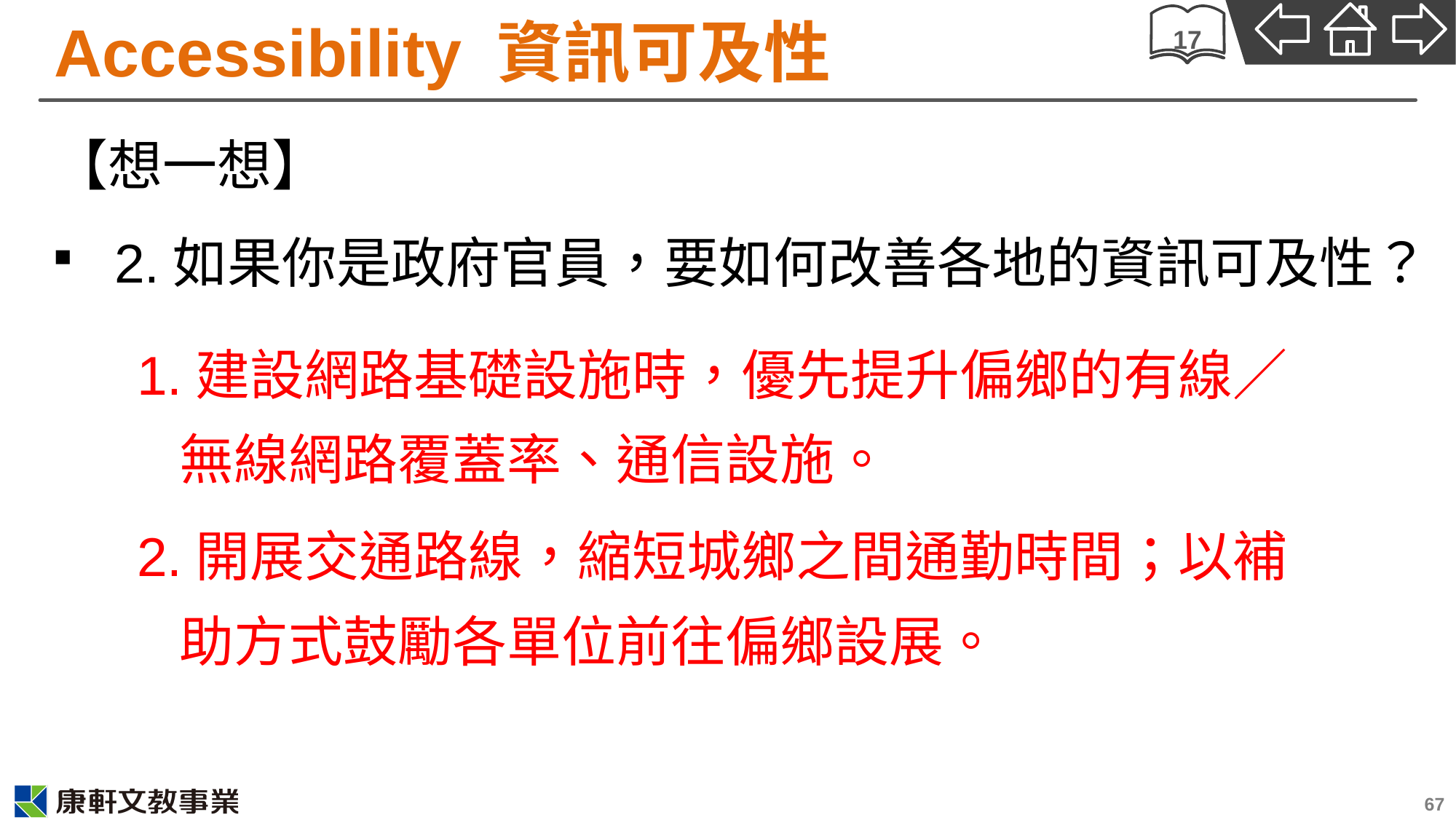

# Accessibility 資訊可及性
17
【想一想】
2.如果你是政府官員，要如何改善各地的資訊可及性？
1.建設網路基礎設施時，優先提升偏鄉的有線／無線網路覆蓋率、通信設施。
2.開展交通路線，縮短城鄉之間通勤時間；以補助方式鼓勵各單位前往偏鄉設展。
67